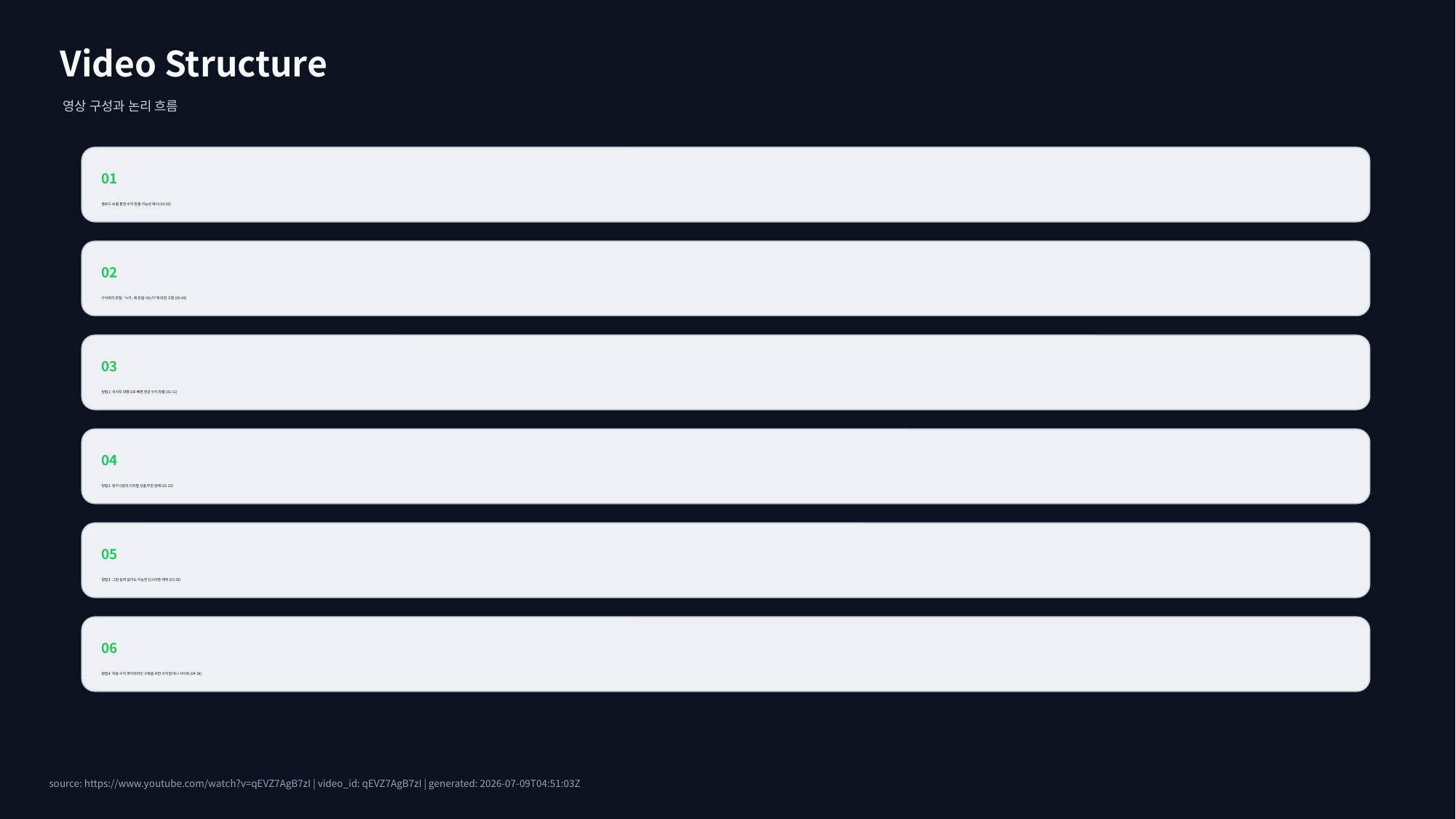

Video Structure
영상 구성과 논리 흐름

01
클로드 AI를 통한 수익 창출 가능성 제시 (00:00)

02
수익화의 본질: '누가, 왜 돈을 내는가'에 대한 고찰 (00:43)

03
방법1: 리서치 대행으로 빠른 현금 수익 창출 (01:11)

04
방법2: 원가 0원의 디지털 상품 무한 판매 (02:23)

05
방법3: 그림 실력 없이도 가능한 인스타툰 제작 (03:33)

06
방법4: 자동 수익 파이프라인 구축을 위한 수익형 미니 사이트 (04:38)
source: https://www.youtube.com/watch?v=qEVZ7AgB7zI | video_id: qEVZ7AgB7zI | generated: 2026-07-09T04:51:03Z